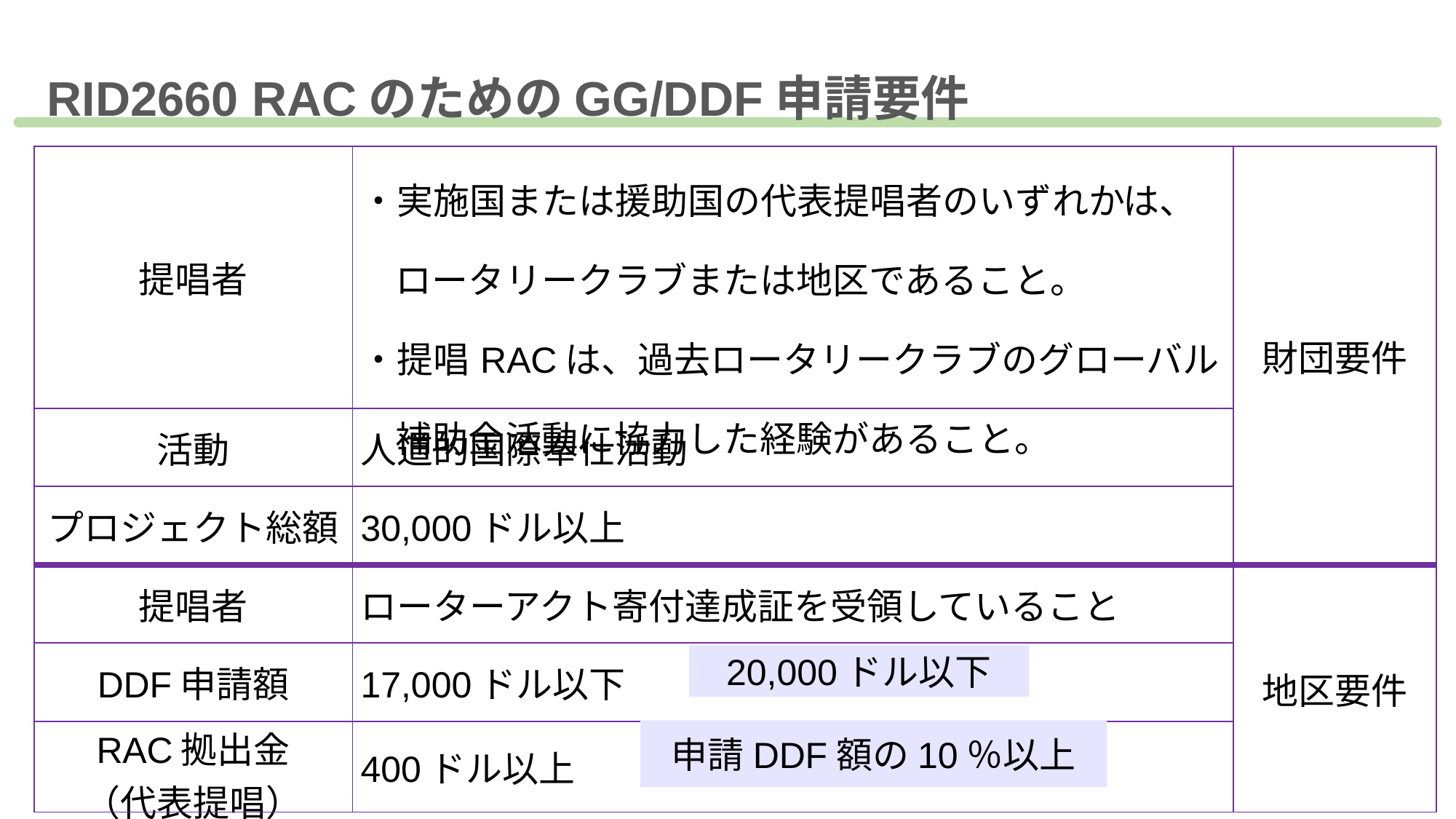

RID2660 RACのためのGG/DDF申請要件
| 提唱者 | ・実施国または援助国の代表提唱者のいずれかは、 ロータリークラブまたは地区であること。 ・提唱RACは、過去ロータリークラブのグローバル 補助金活動に協力した経験があること。 | 財団要件 |
| --- | --- | --- |
| 活動 | 人道的国際奉仕活動 |  |
| プロジェクト総額 | 30,000ドル以上 |  |
| 提唱者 | ローターアクト寄付達成証を受領していること | 地区要件 |
| DDF申請額 | 17,000ドル以下 | 地区要件 |
| RAC拠出金 （代表提唱） | 400ドル以上 |  |
20,000ドル以下
申請DDF額の10％以上